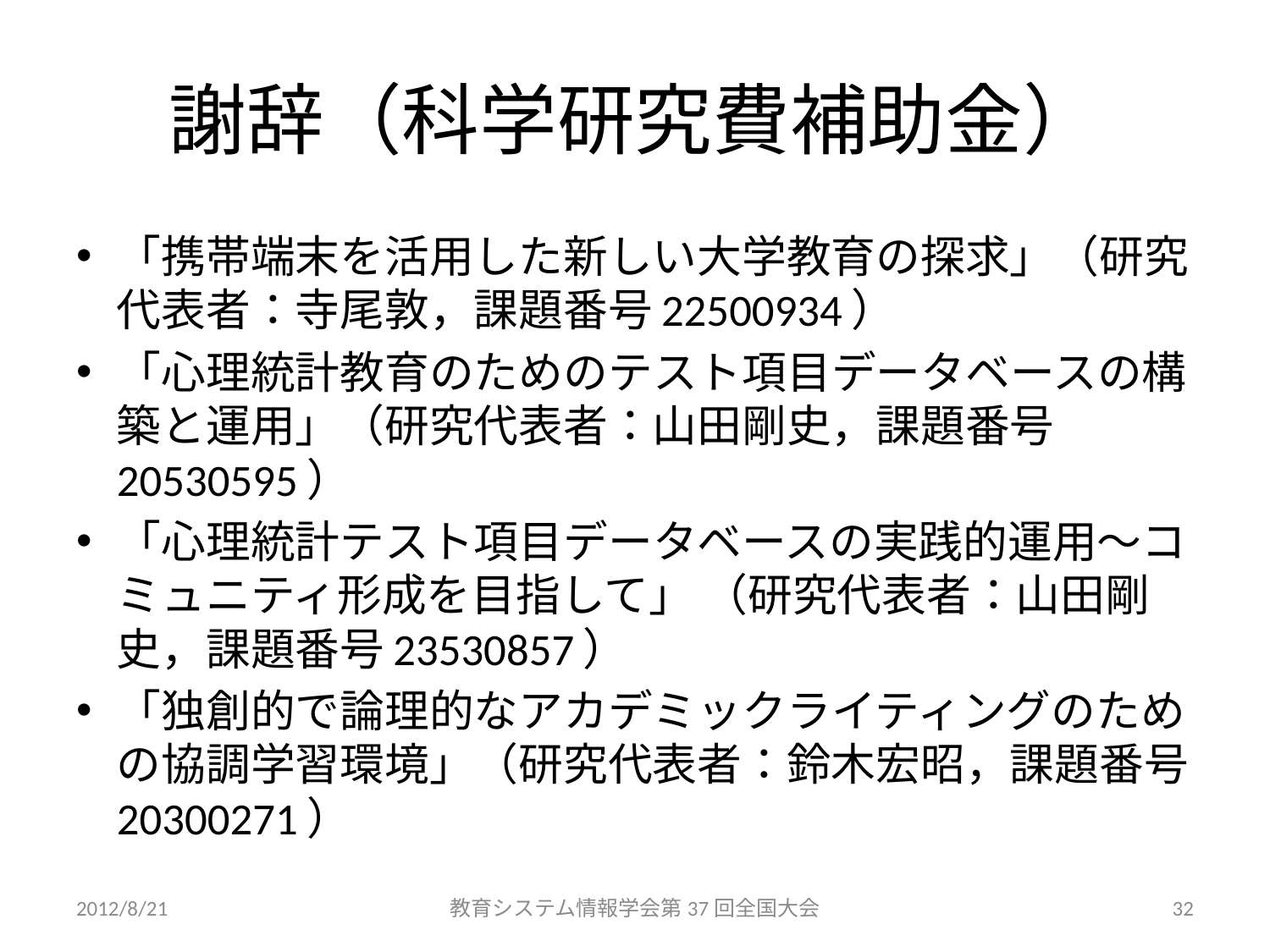

# 謝辞（科学研究費補助金）
「携帯端末を活用した新しい大学教育の探求」（研究代表者：寺尾敦，課題番号22500934）
「心理統計教育のためのテスト項目データベースの構築と運用」（研究代表者：山田剛史，課題番号20530595）
「心理統計テスト項目データベースの実践的運用～コミュニティ形成を目指して」 （研究代表者：山田剛史，課題番号23530857）
「独創的で論理的なアカデミックライティングのための協調学習環境」（研究代表者：鈴木宏昭，課題番号20300271）
2012/8/21
教育システム情報学会第37回全国大会
32